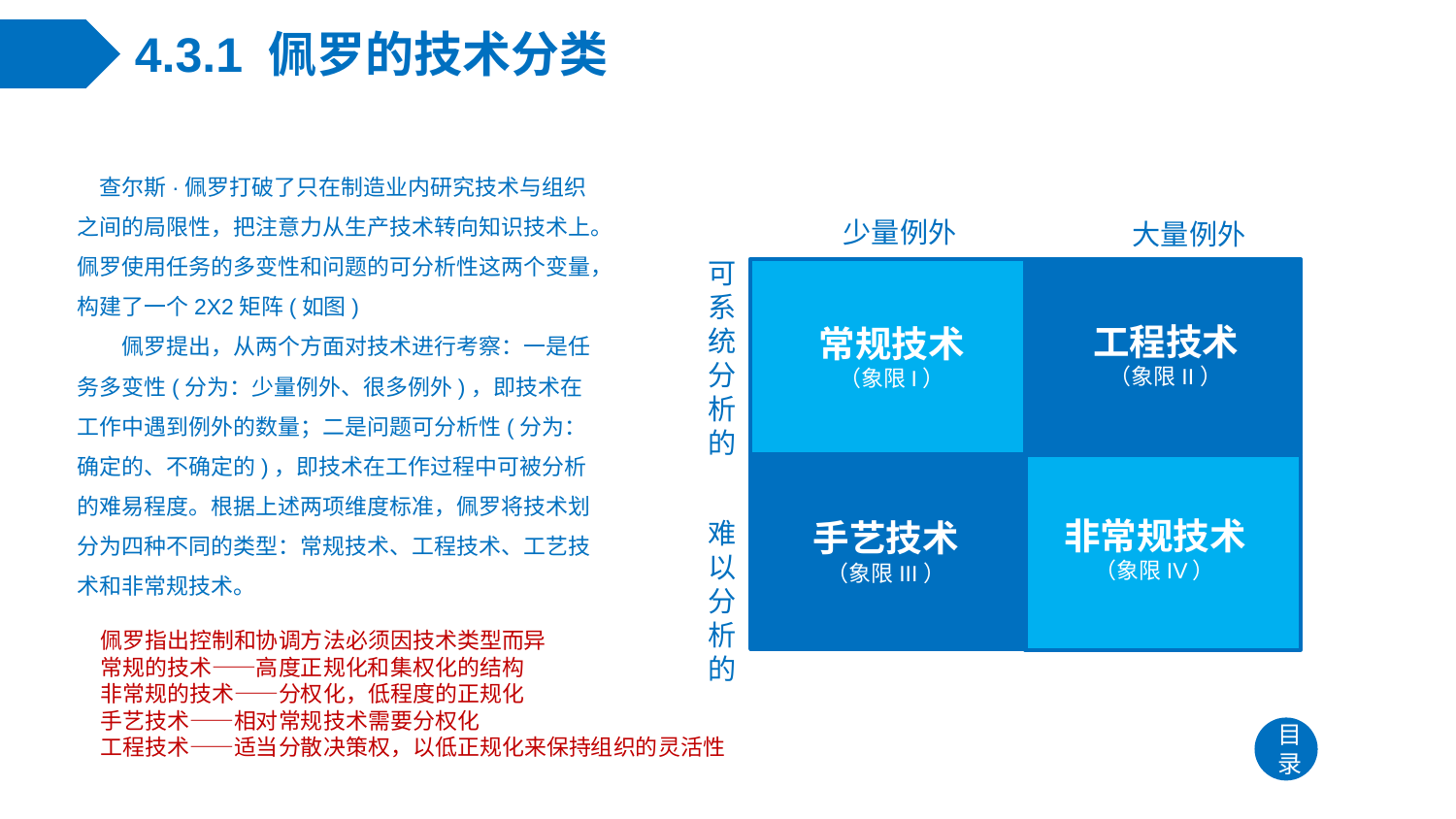

# 4.3.1 佩罗的技术分类
　查尔斯·佩罗打破了只在制造业内研究技术与组织之间的局限性，把注意力从生产技术转向知识技术上。佩罗使用任务的多变性和问题的可分析性这两个变量，构建了一个2X2矩阵(如图)
　　佩罗提出，从两个方面对技术进行考察：一是任务多变性(分为：少量例外、很多例外)，即技术在工作中遇到例外的数量；二是问题可分析性(分为：确定的、不确定的)，即技术在工作过程中可被分析的难易程度。根据上述两项维度标准，佩罗将技术划分为四种不同的类型：常规技术、工程技术、工艺技术和非常规技术。
少量例外
大量例外
可系统分析的

工程技术
（象限II）
常规技术
（象限I）
非常规技术
（象限IV）
难以分析的
手艺技术
（象限III）
佩罗指出控制和协调方法必须因技术类型而异
常规的技术——高度正规化和集权化的结构
非常规的技术——分权化，低程度的正规化
手艺技术——相对常规技术需要分权化
工程技术——适当分散决策权，以低正规化来保持组织的灵活性
目录